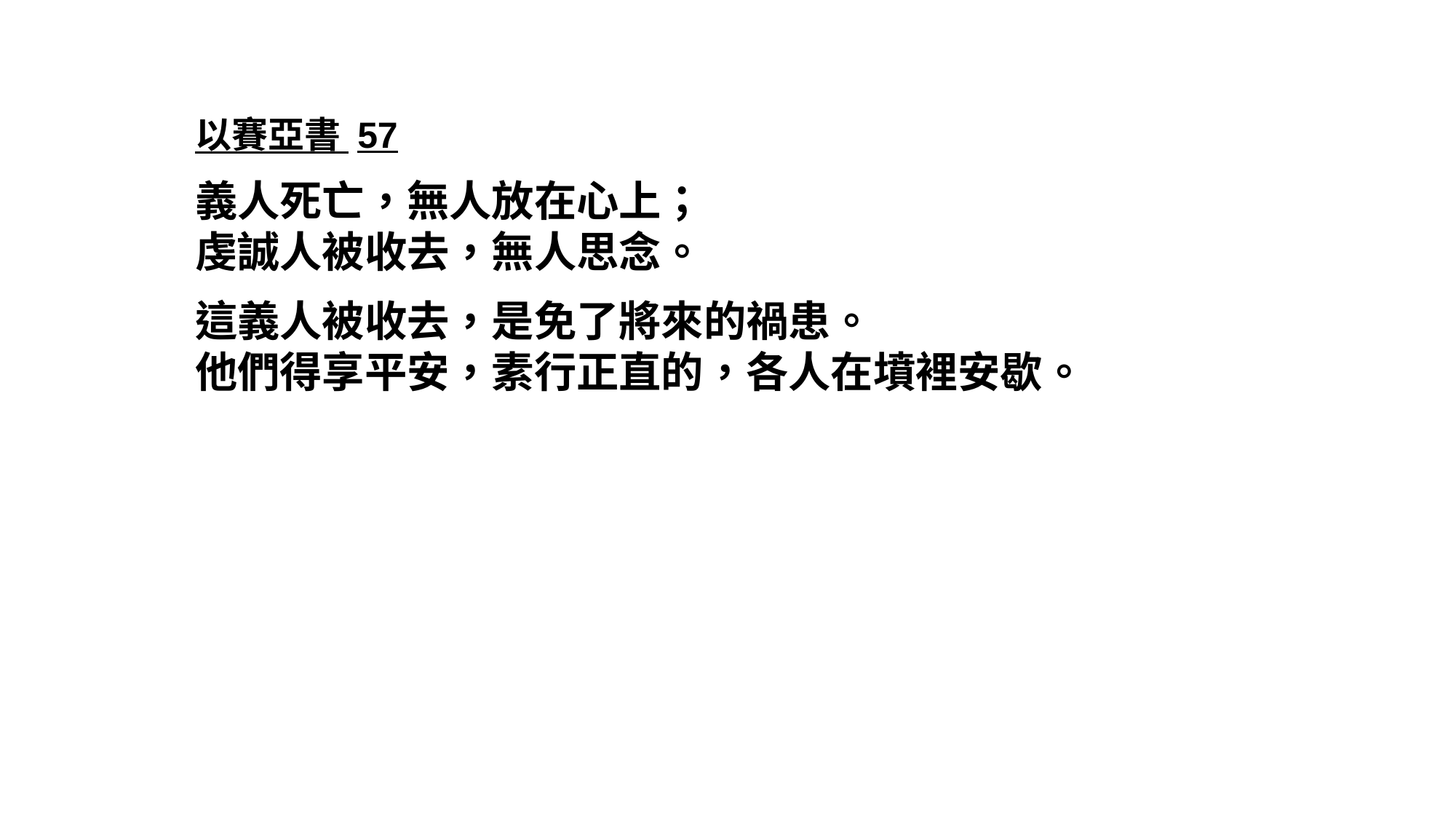

以賽亞書 57

義人死亡，無人放在心上；
虔誠人被收去，無人思念。

這義人被收去，是免了將來的禍患。
他們得享平安，素行正直的，各人在墳裡安歇。